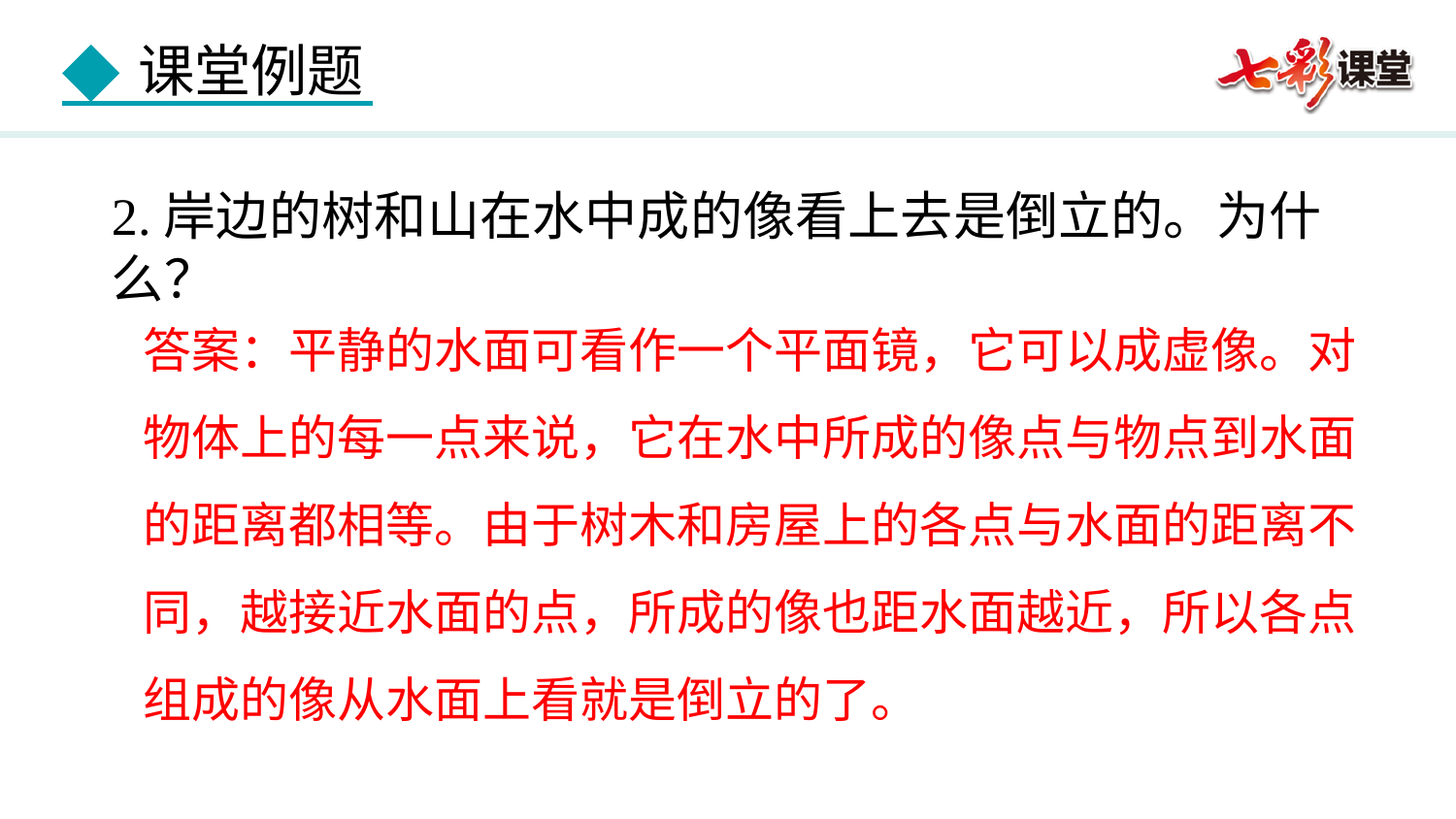

2.岸边的树和山在水中成的像看上去是倒立的。为什么？
答案：平静的水面可看作一个平面镜，它可以成虚像。对物体上的每一点来说，它在水中所成的像点与物点到水面的距离都相等。由于树木和房屋上的各点与水面的距离不同，越接近水面的点，所成的像也距水面越近，所以各点组成的像从水面上看就是倒立的了。